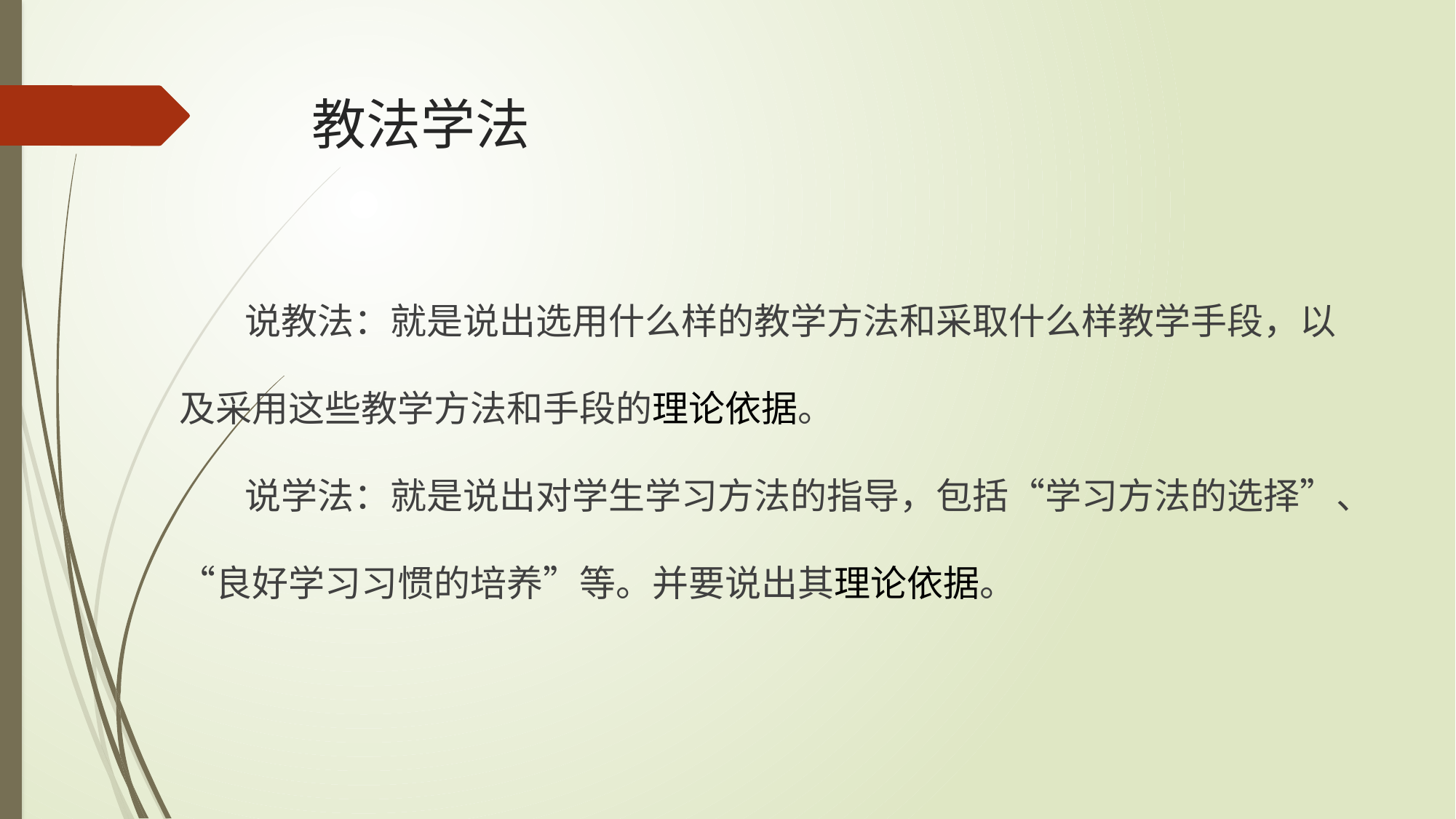

# 教法学法
       说教法：就是说出选用什么样的教学方法和采取什么样教学手段，以及采用这些教学方法和手段的理论依据。
       说学法：就是说出对学生学习方法的指导，包括“学习方法的选择”、“良好学习习惯的培养”等。并要说出其理论依据。